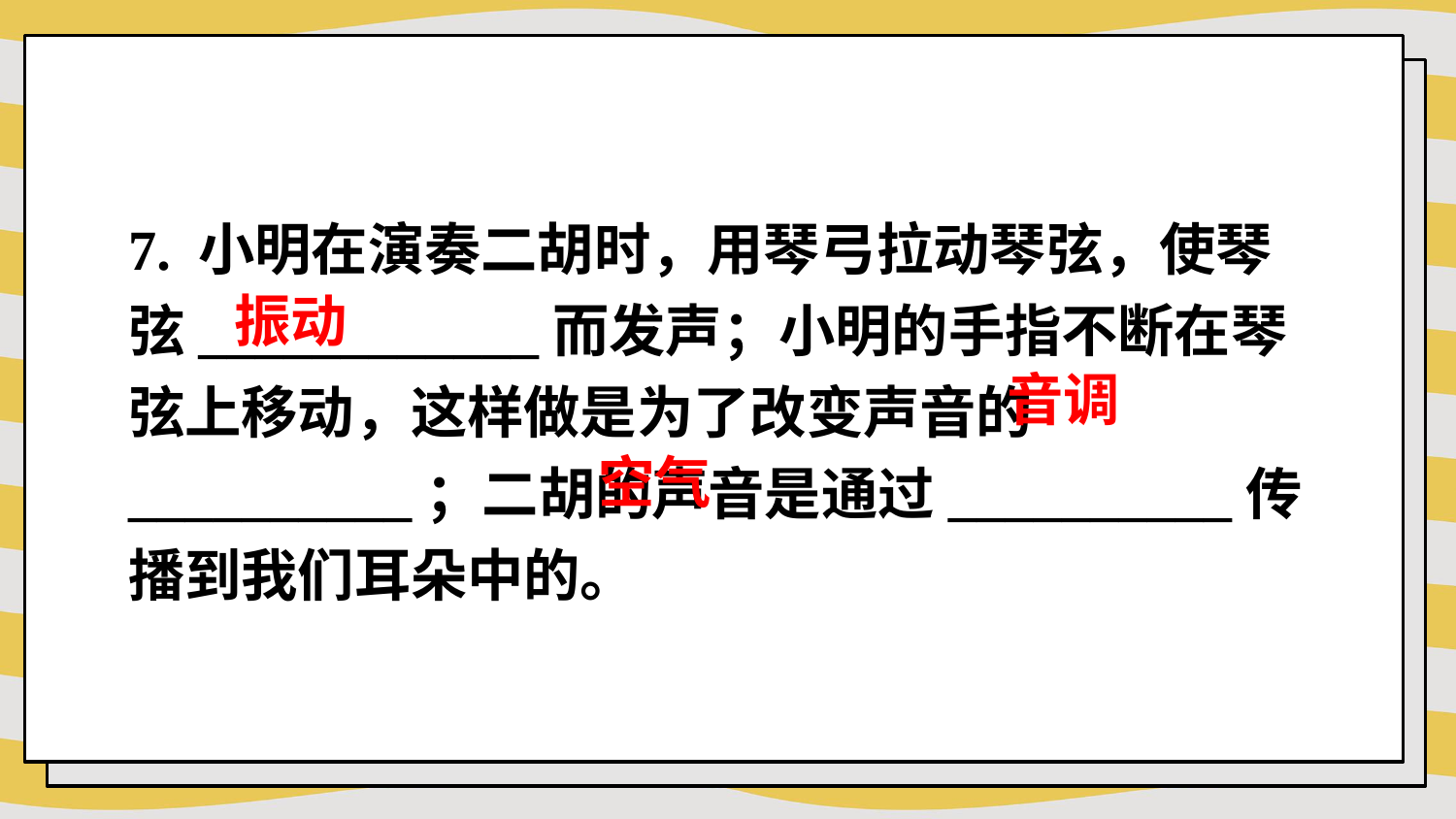

7. 小明在演奏二胡时，用琴弓拉动琴弦，使琴弦____________而发声；小明的手指不断在琴弦上移动，这样做是为了改变声音的__________；二胡的声音是通过__________传播到我们耳朵中的。
振动
音调
空气